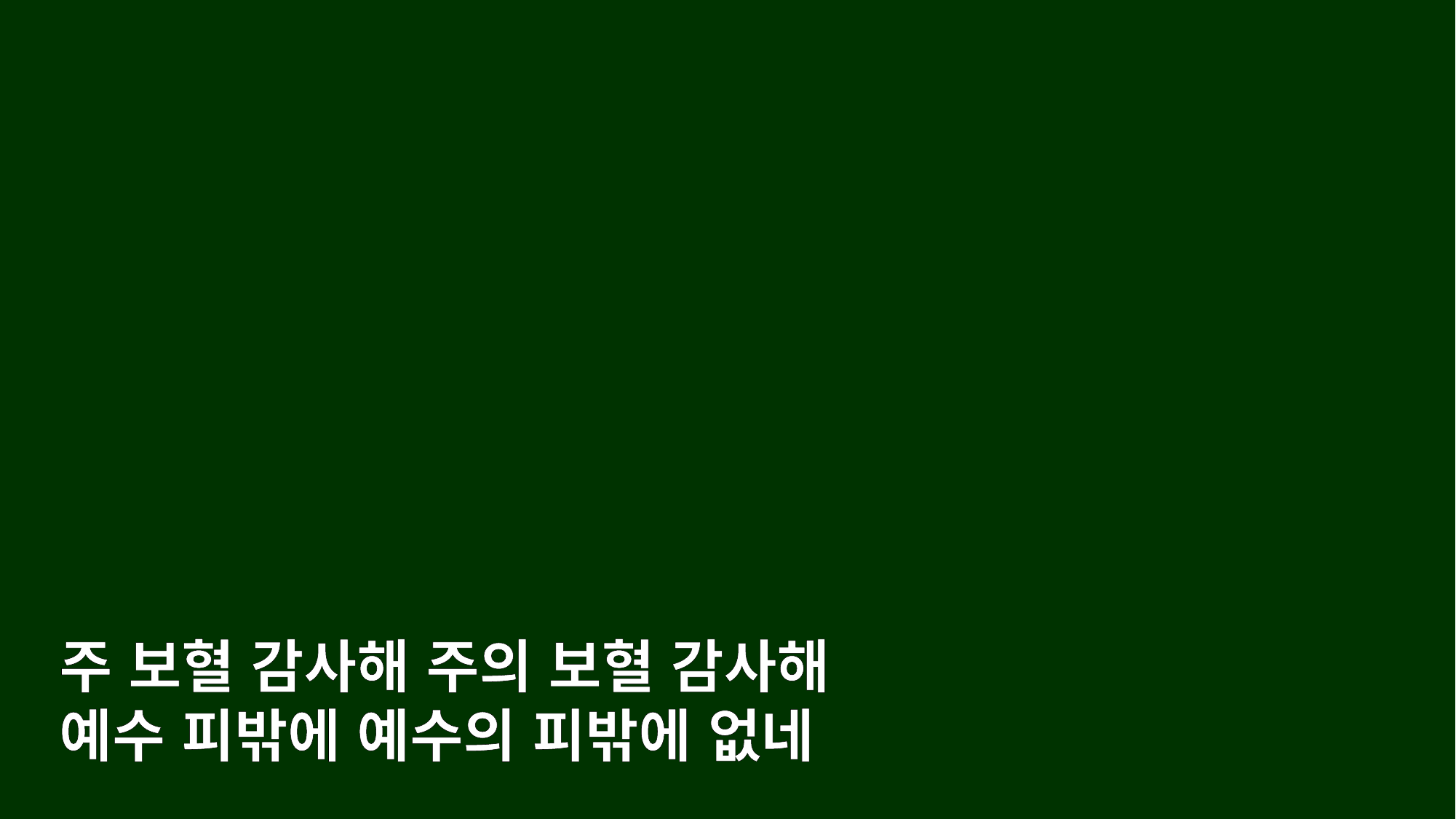

주 보혈 감사해 주의 보혈 감사해
예수 피밖에 예수의 피밖에 없네